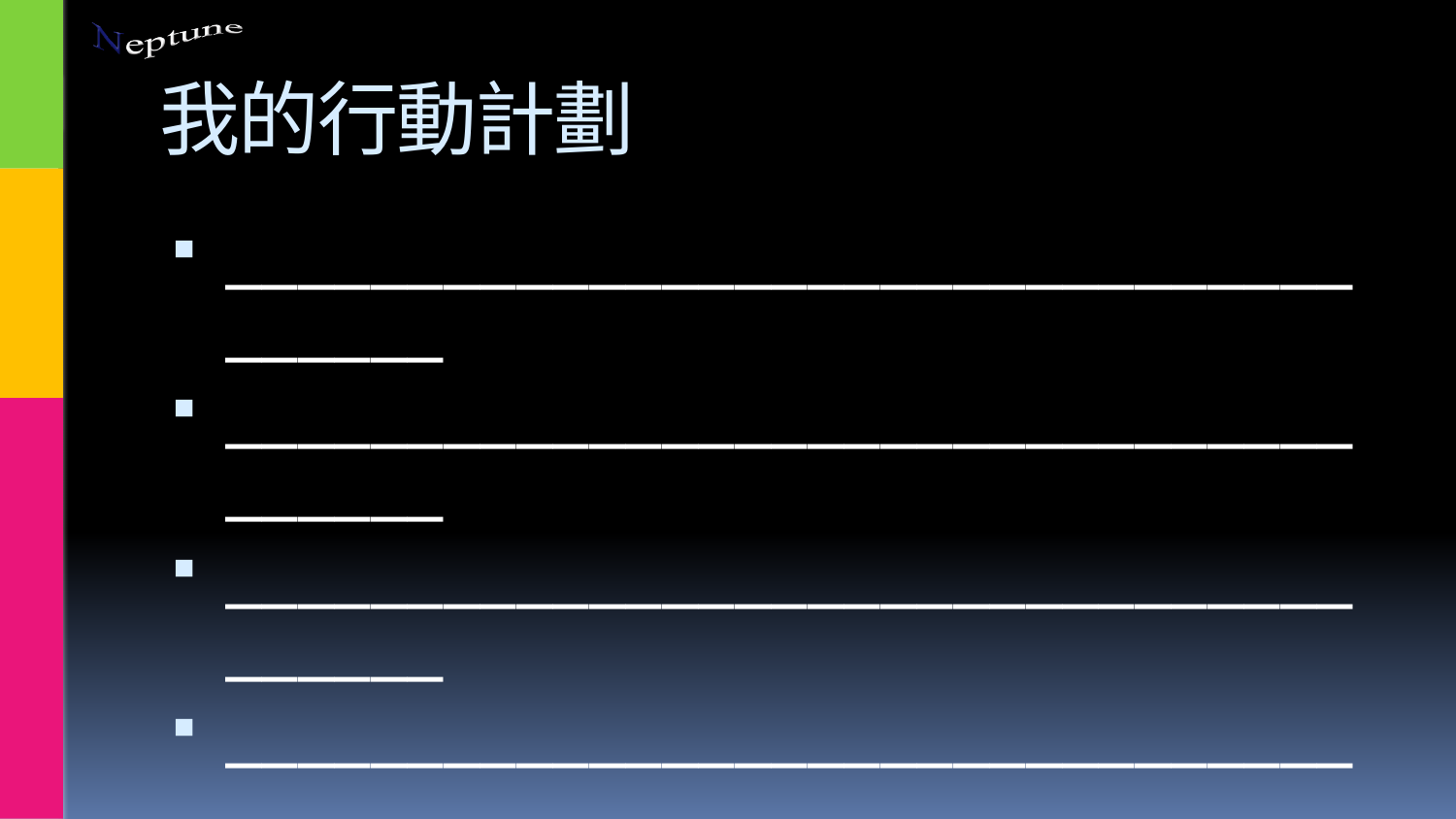

# 我的行動計劃
_____________________________________
_____________________________________
_____________________________________
_____________________________________
_____________________________________
_____________________________________